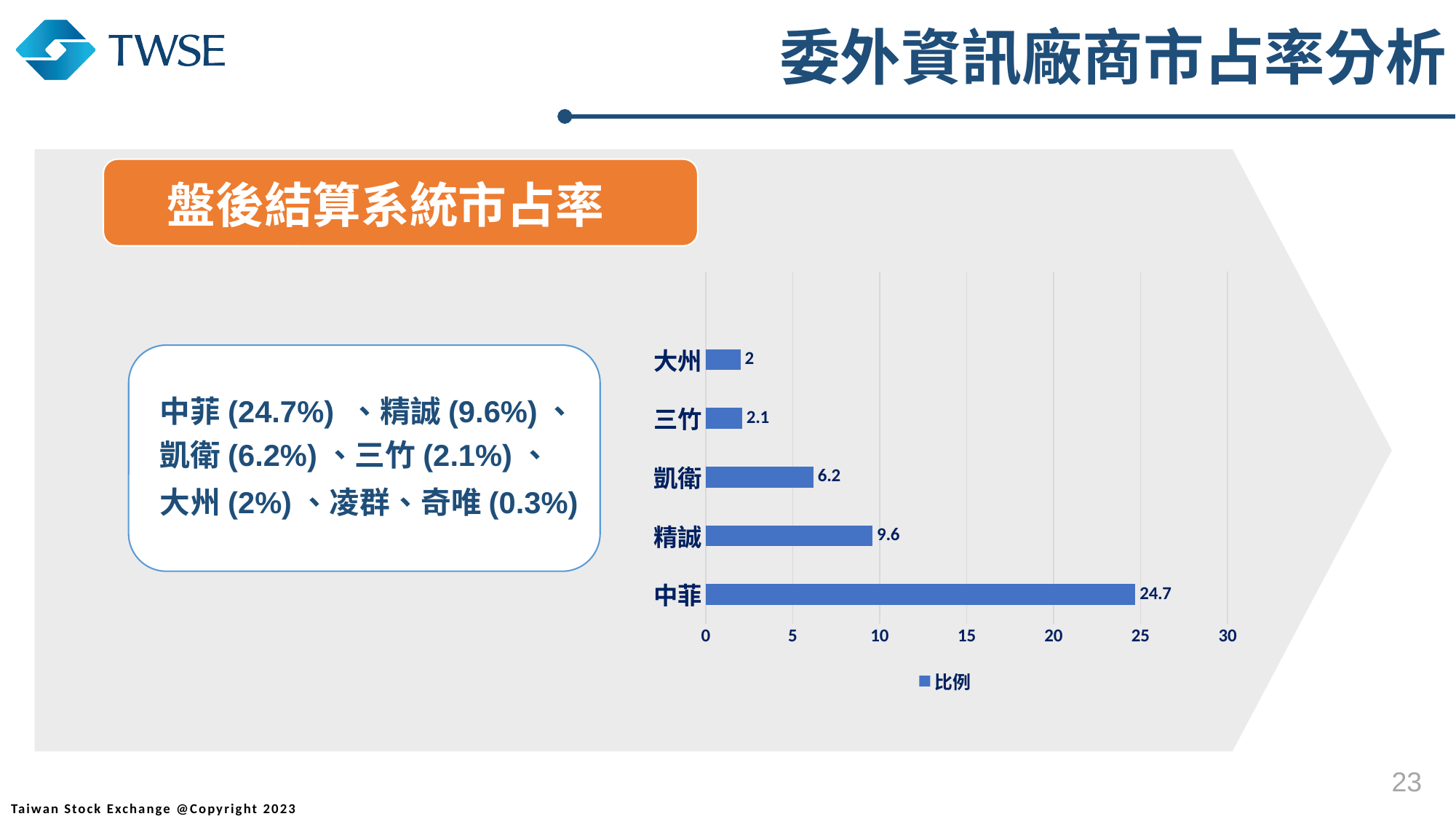

委外資訊廠商市占率分析

盤後結算系統市占率
中菲(24.7%) 、精誠(9.6%)、
凱衛(6.2%)、三竹(2.1%)、
大州(2%)、凌群、奇唯(0.3%)

### Chart

| Category | 比例 |
|---|---|
| 中菲 | 24.7 |
| 精誠 | 9.6 |
| 凱衛 | 6.2 |
| 三竹 | 2.1 |
| 大州 | 2.0 |
23